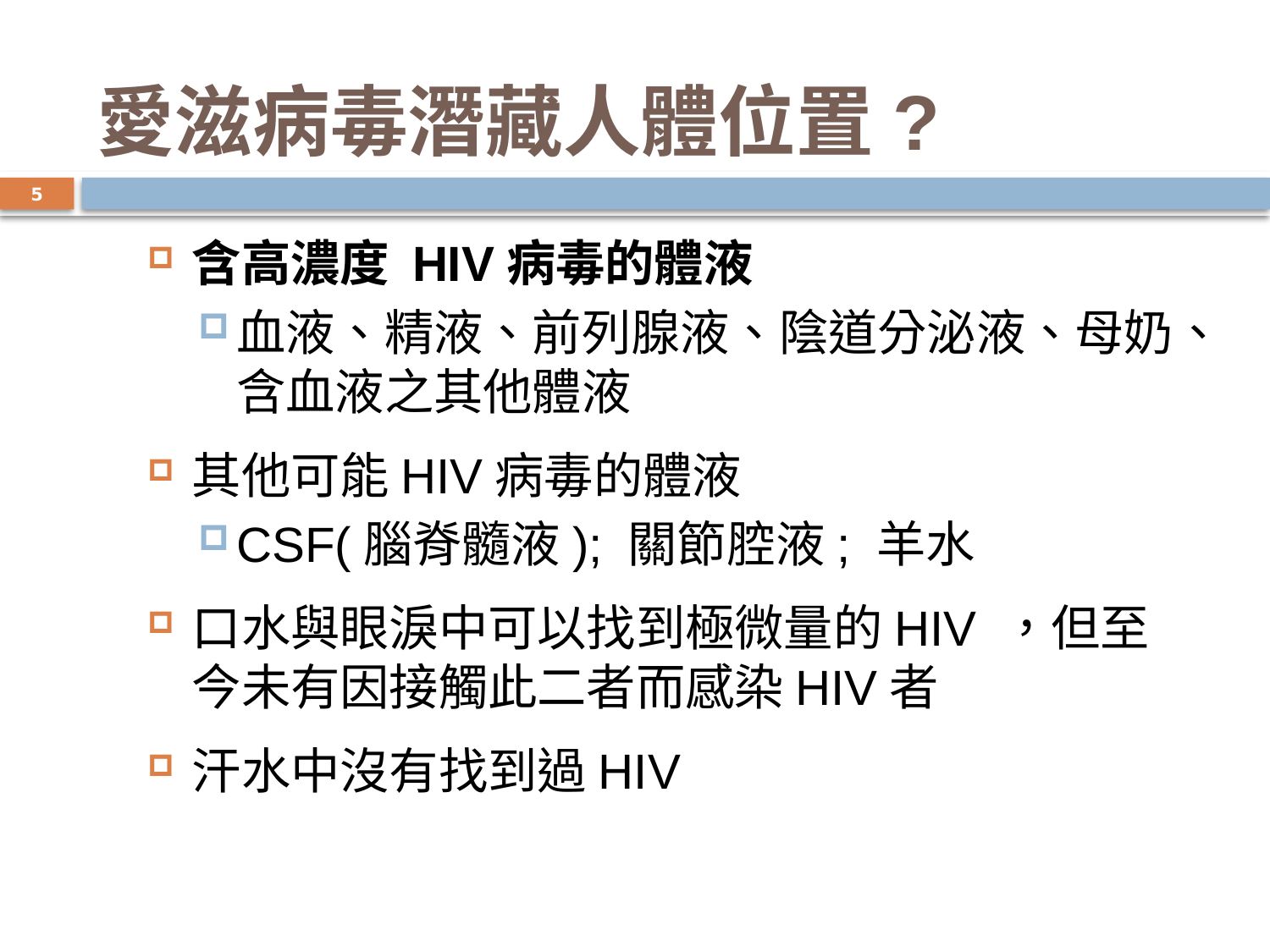

愛滋病毒潛藏人體位置?
5
含高濃度 HIV病毒的體液
血液、精液、前列腺液、陰道分泌液、母奶、含血液之其他體液
其他可能HIV病毒的體液
CSF(腦脊髓液); 關節腔液; 羊水
口水與眼淚中可以找到極微量的HIV ，但至今未有因接觸此二者而感染HIV者
汗水中沒有找到過HIV